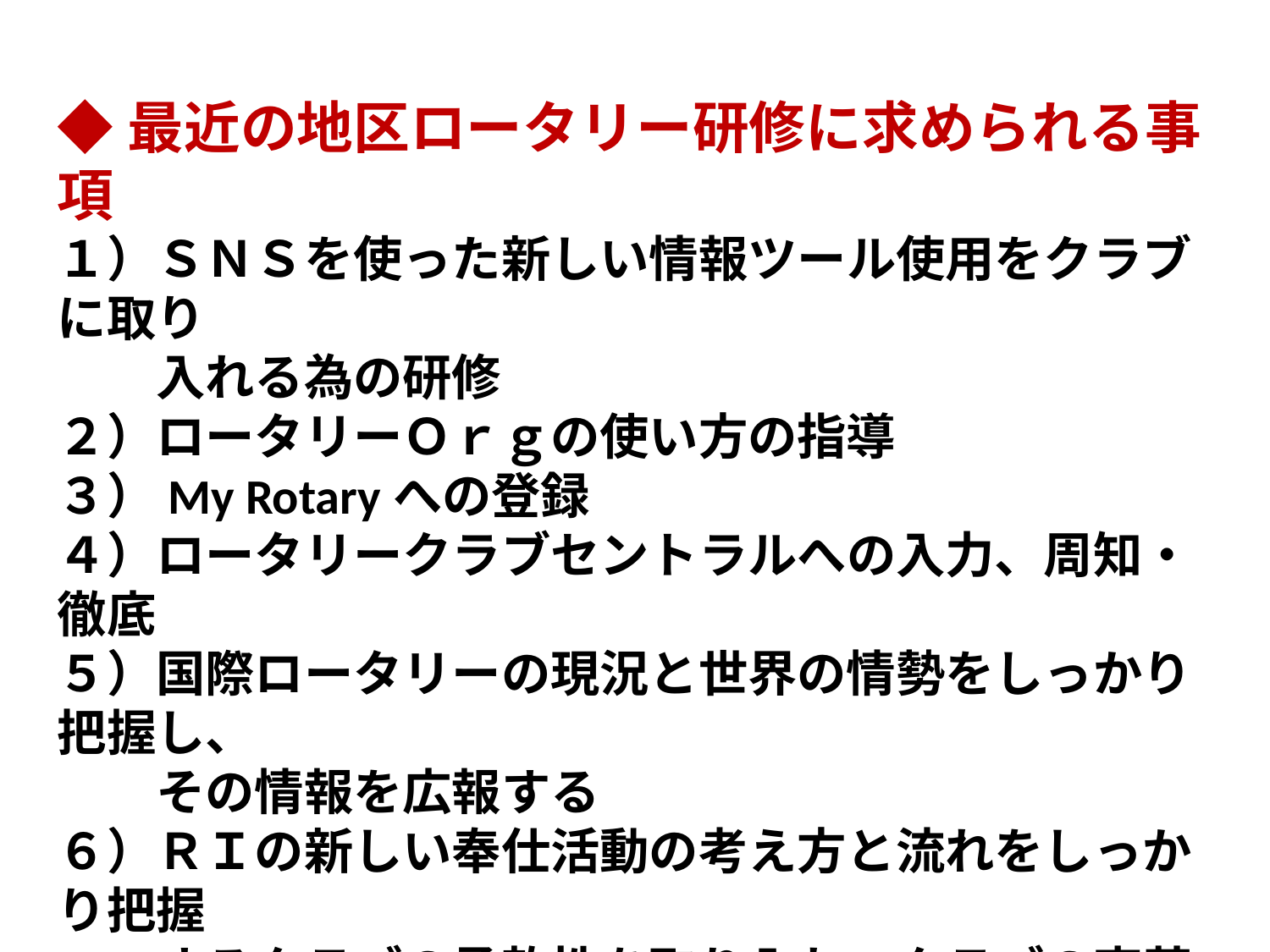

◆最近の地区ロータリー研修に求められる事項
１）ＳＮＳを使った新しい情報ツール使用をクラブに取り
　　入れる為の研修
２）ロータリーＯｒｇの使い方の指導
３）My Rotaryへの登録
４）ロータリークラブセントラルへの入力、周知・徹底
５）国際ロータリーの現況と世界の情勢をしっかり把握し、
　　その情報を広報する
６）ＲＩの新しい奉仕活動の考え方と流れをしっかり把握
　　するクラブの柔軟性を取り入れ、クラブの変革を進め
　　る
７）会長賞、地区特別賞への挑戦を奨励する
８）クラブ、地区の次期リーダーを発掘し、人材を育成す
　　る研修を企画